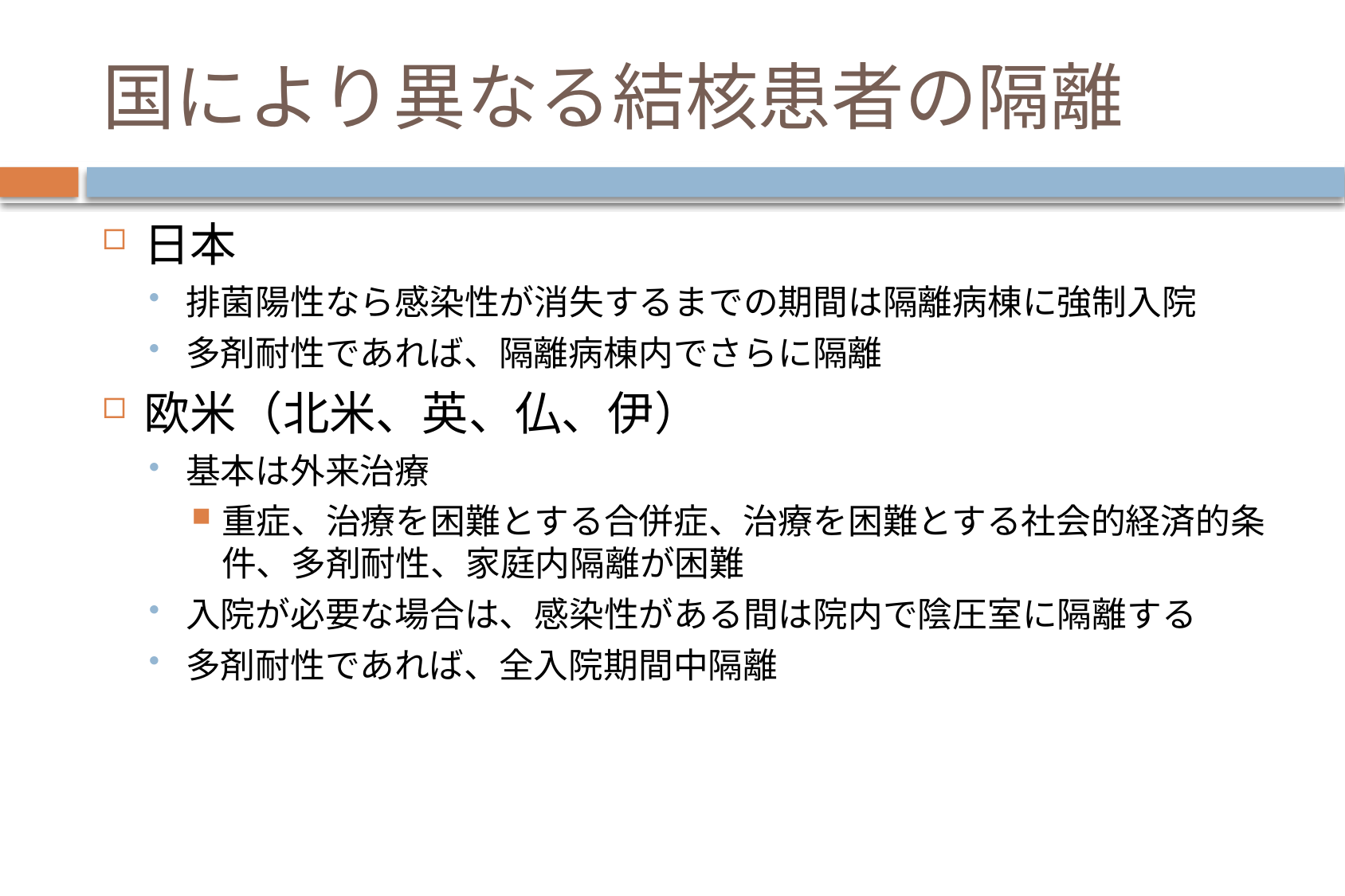

# 国により異なる結核患者の隔離
日本
排菌陽性なら感染性が消失するまでの期間は隔離病棟に強制入院
多剤耐性であれば、隔離病棟内でさらに隔離
欧米（北米、英、仏、伊）
基本は外来治療
重症、治療を困難とする合併症、治療を困難とする社会的経済的条件、多剤耐性、家庭内隔離が困難
入院が必要な場合は、感染性がある間は院内で陰圧室に隔離する
多剤耐性であれば、全入院期間中隔離